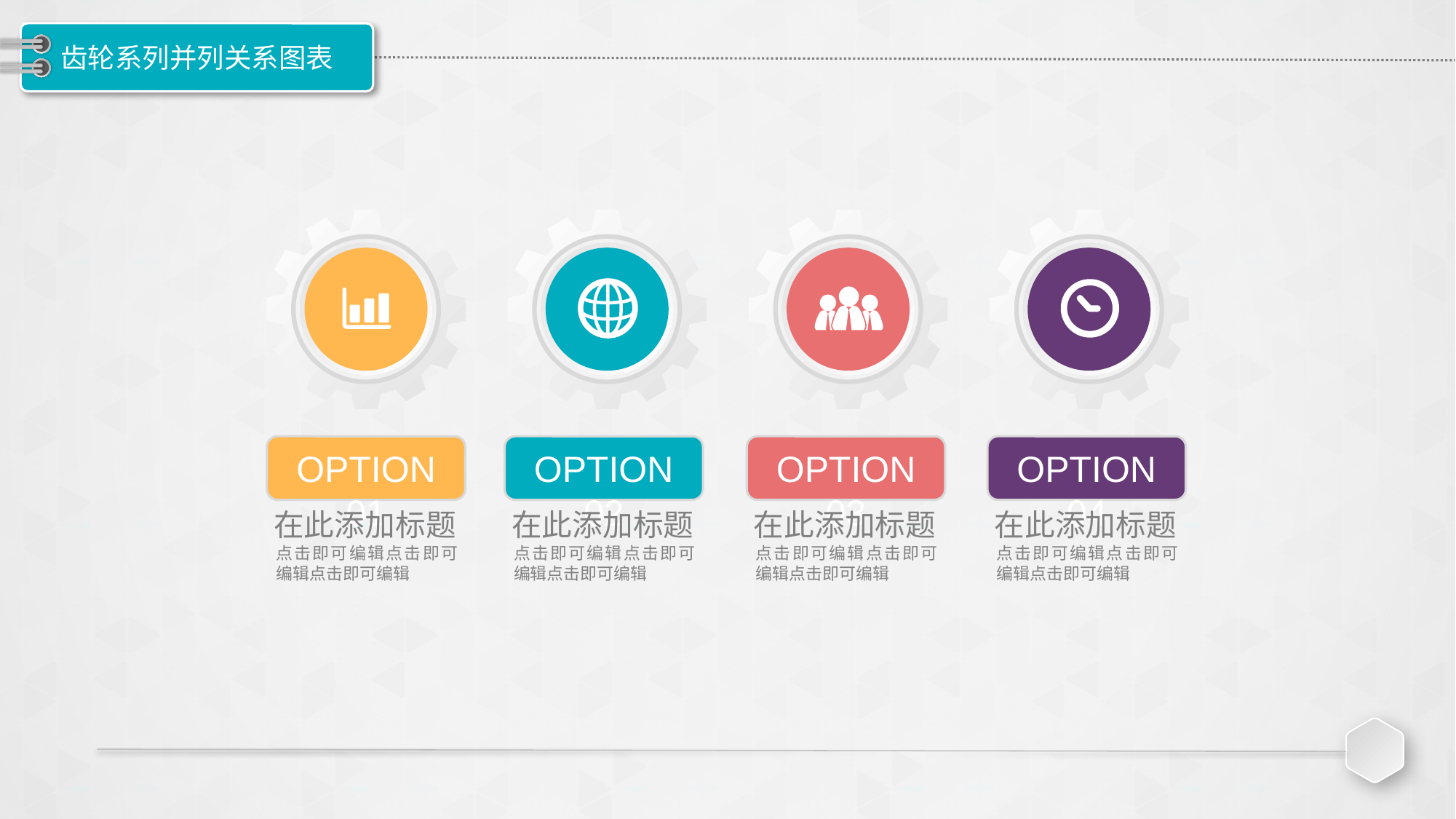

# 齿轮系列并列关系图表

OPTION 01
在此添加标题
点击即可编辑点击即可编辑点击即可编辑

OPTION 02
在此添加标题
点击即可编辑点击即可编辑点击即可编辑

OPTION 03
在此添加标题
点击即可编辑点击即可编辑点击即可编辑

OPTION 04
在此添加标题
点击即可编辑点击即可编辑点击即可编辑
123